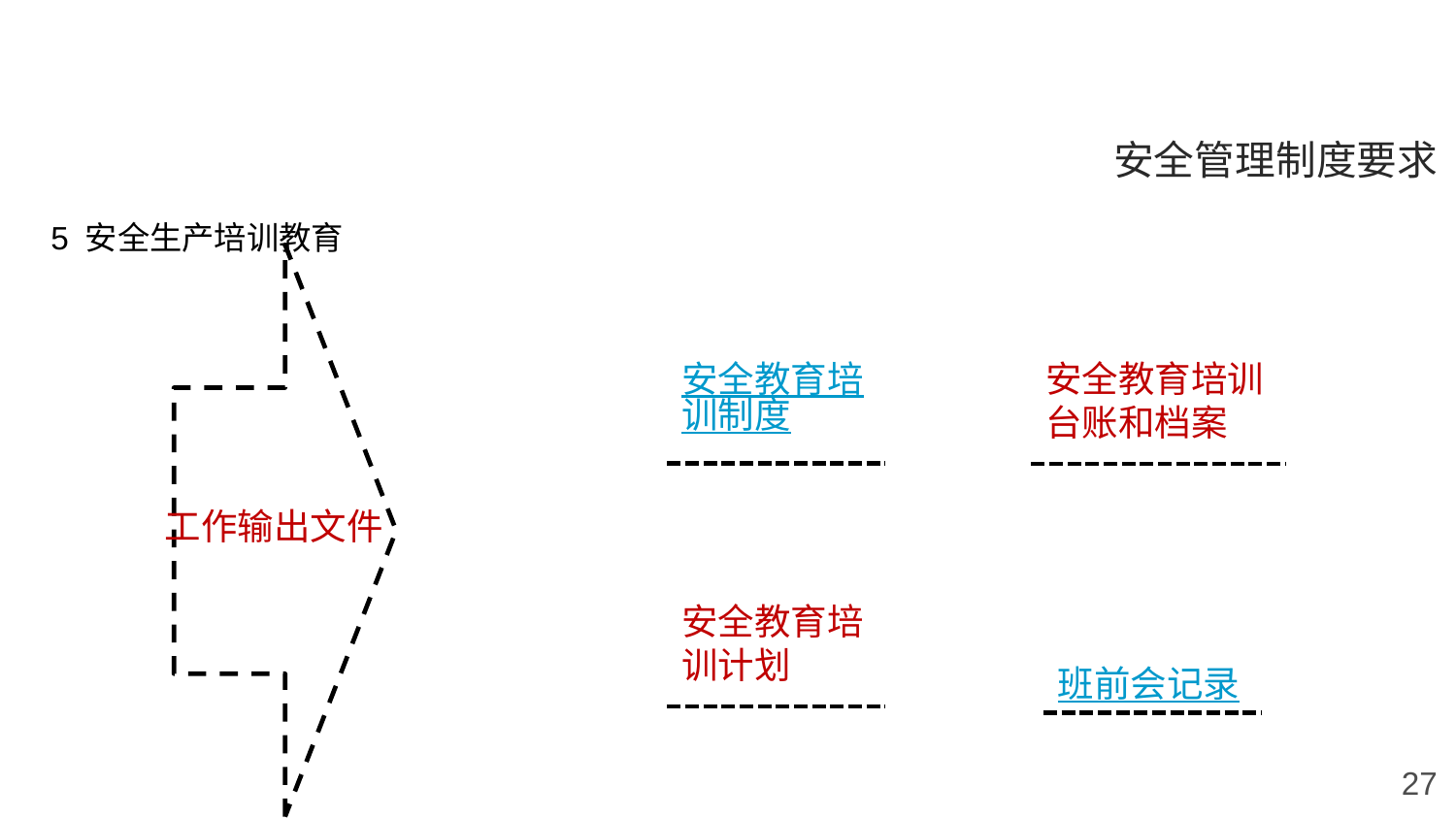

安全管理制度要求
5 安全生产培训教育

工作输出文件
安全教育培训制度
安全教育培训台账和档案
安全教育培训计划
班前会记录